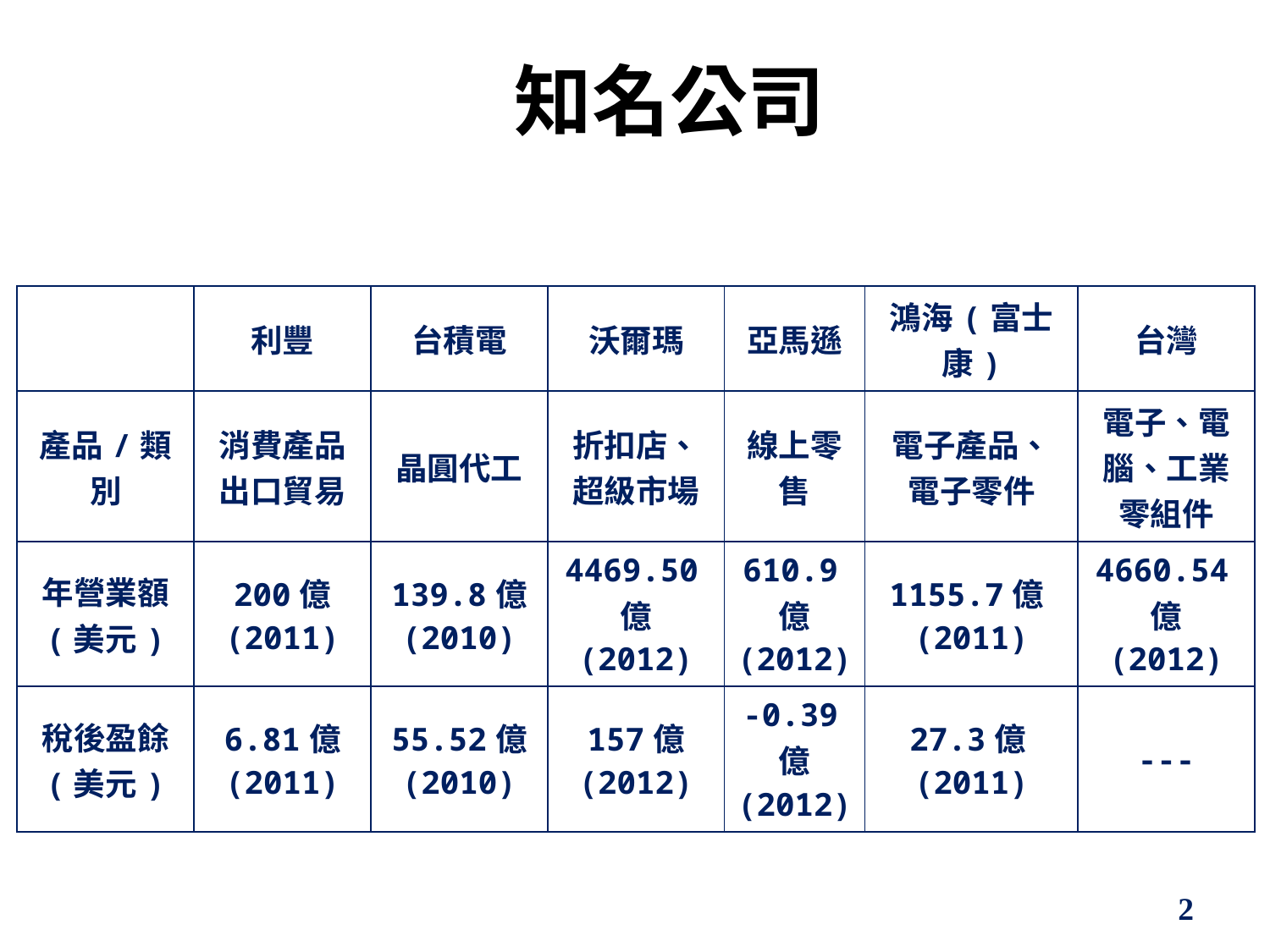

# 知名公司
|  | 利豐 | 台積電 | 沃爾瑪 | 亞馬遜 | 鴻海(富士康) | 台灣 |
| --- | --- | --- | --- | --- | --- | --- |
| 產品/類別 | 消費產品出口貿易 | 晶圓代工 | 折扣店、超級市場 | 線上零售 | 電子產品、電子零件 | 電子、電腦、工業零組件 |
| 年營業額 (美元) | 200億 (2011) | 139.8億 (2010) | 4469.50億 (2012) | 610.9億 (2012) | 1155.7億(2011) | 4660.54億 (2012) |
| 稅後盈餘 (美元) | 6.81億 (2011) | 55.52億 (2010) | 157億 (2012) | -0.39億 (2012) | 27.3億 (2011) | --- |
2